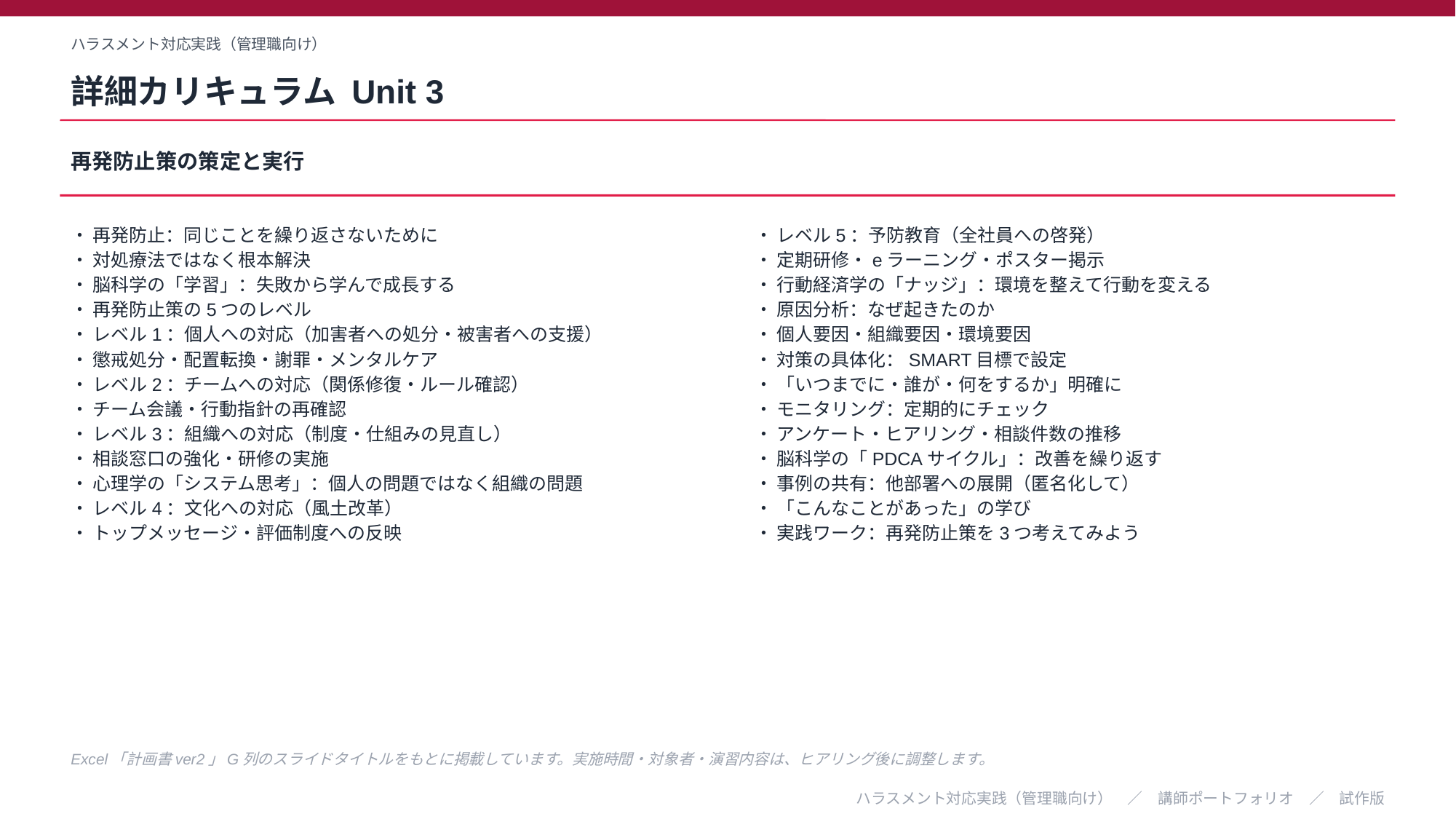

ハラスメント対応実践（管理職向け）
詳細カリキュラム Unit 3

再発防止策の策定と実行

・ 再発防止：同じことを繰り返さないために
・ 対処療法ではなく根本解決
・ 脳科学の「学習」：失敗から学んで成長する
・ 再発防止策の5つのレベル
・ レベル1：個人への対応（加害者への処分・被害者への支援）
・ 懲戒処分・配置転換・謝罪・メンタルケア
・ レベル2：チームへの対応（関係修復・ルール確認）
・ チーム会議・行動指針の再確認
・ レベル3：組織への対応（制度・仕組みの見直し）
・ 相談窓口の強化・研修の実施
・ 心理学の「システム思考」：個人の問題ではなく組織の問題
・ レベル4：文化への対応（風土改革）
・ トップメッセージ・評価制度への反映
・ レベル5：予防教育（全社員への啓発）
・ 定期研修・eラーニング・ポスター掲示
・ 行動経済学の「ナッジ」：環境を整えて行動を変える
・ 原因分析：なぜ起きたのか
・ 個人要因・組織要因・環境要因
・ 対策の具体化：SMART目標で設定
・ 「いつまでに・誰が・何をするか」明確に
・ モニタリング：定期的にチェック
・ アンケート・ヒアリング・相談件数の推移
・ 脳科学の「PDCAサイクル」：改善を繰り返す
・ 事例の共有：他部署への展開（匿名化して）
・ 「こんなことがあった」の学び
・ 実践ワーク：再発防止策を3つ考えてみよう
Excel「計画書ver2」G列のスライドタイトルをもとに掲載しています。実施時間・対象者・演習内容は、ヒアリング後に調整します。
ハラスメント対応実践（管理職向け）　／　講師ポートフォリオ　／　試作版